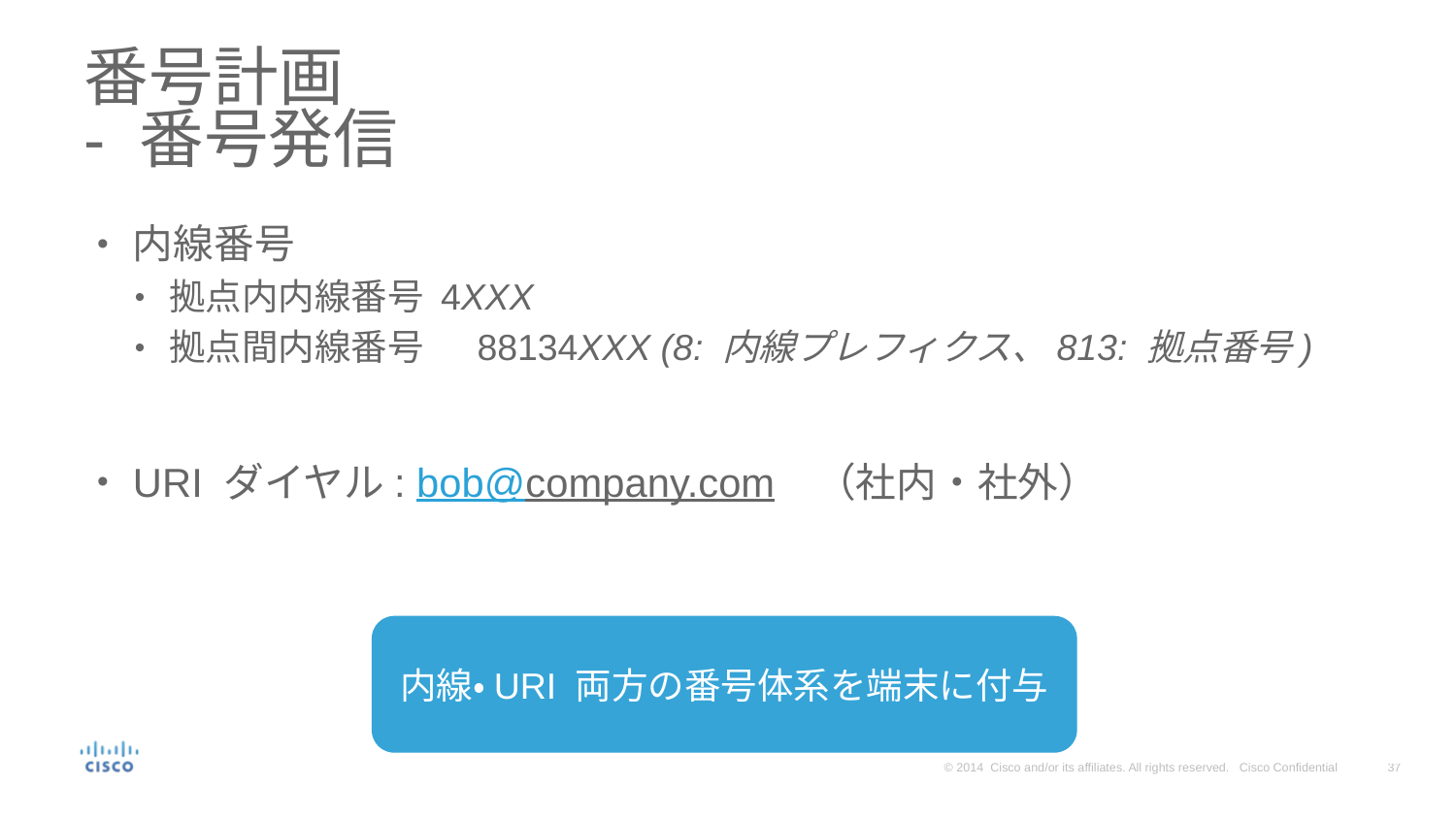

# 番号計画　 - 番号発信
内線番号
拠点内内線番号 4XXX
拠点間内線番号　 88134XXX (8: 内線プレフィクス、813: 拠点番号)

URI ダイヤル: bob@company.com　（社内・社外）
内線・URI 両方の番号体系を端末に付与